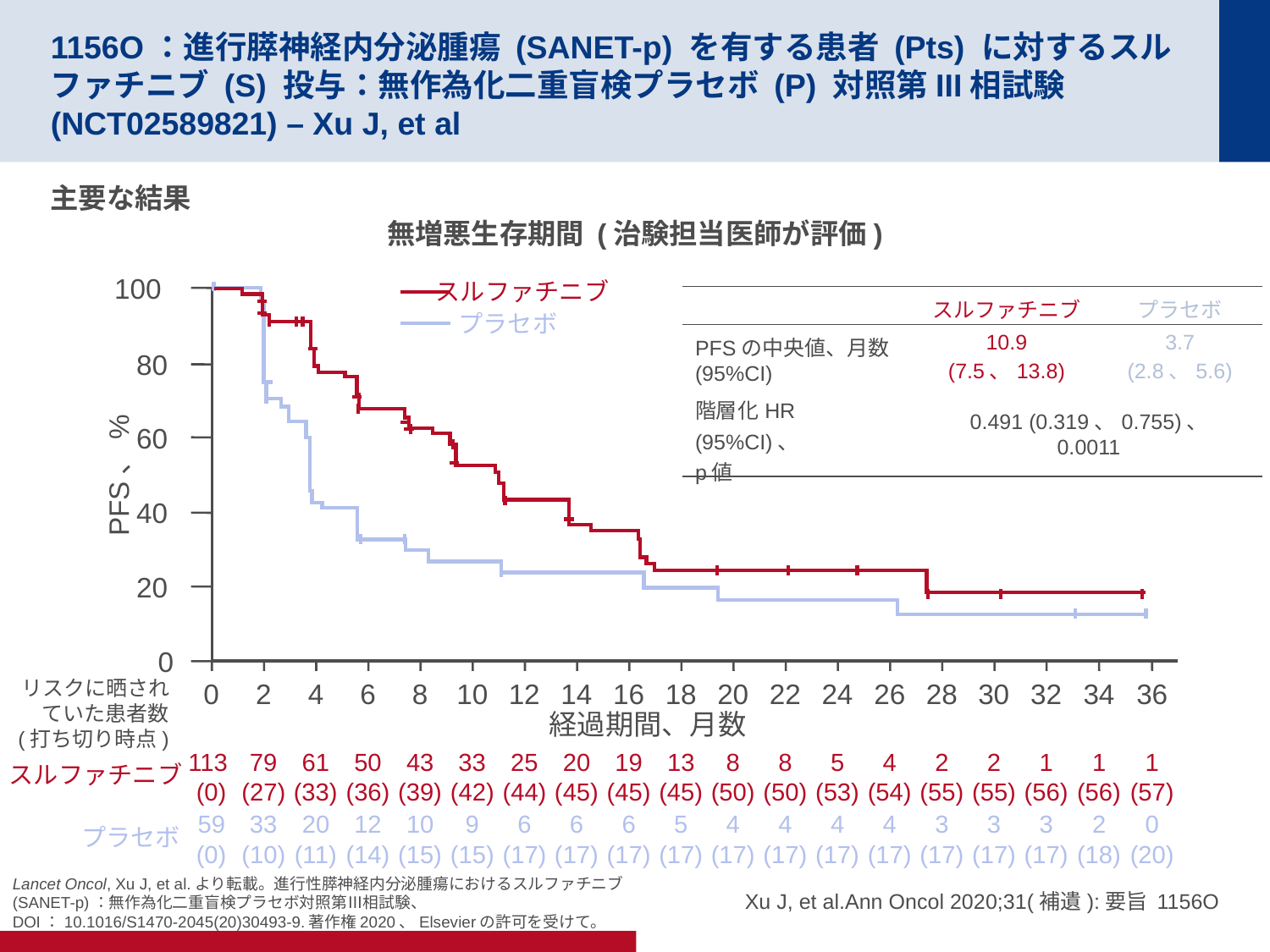

# 1156O：進行膵神経内分泌腫瘍 (SANET-p) を有する患者 (Pts) に対するスルファチニブ (S) 投与：無作為化二重盲検プラセボ (P) 対照第III相試験 (NCT02589821) – Xu J, et al
主要な結果
無増悪生存期間 (治験担当医師が評価)
100

80

60

PFS、%
40

20

0

スルファチニブ

プラセボ
リスクに晒されていた患者数
(打ち切り時点)

|  | スルファチニブ | プラセボ |
| --- | --- | --- |
| PFSの中央値、月数 (95%CI) | 10.9 (7.5、13.8) | 3.7 (2.8、5.6) |
| 階層化HR (95%CI)、 p値 | 0.491 (0.319、0.755)、 0.0011 |  |

0
2
4
6
8
10
12
14
16
18
20
22
24
26
28
30
32
34
36
経過期間、月数
113
(0)
79
(27)
61
(33)
50
(36)
43
(39)
33
(42)
25
(44)
20
(45)
19
(45)
13
(45)
8
(50)
8
(50)
5
(53)
4
(54)
2
(55)
2
(55)
1
(56)
1
(56)
1
(57)
スルファチニブ
59
(0)
33
(10)
20
(11)
12
(14)
10
(15)
9
(15)
6
(17)
6
(17)
6
(17)
5
(17)
4
(17)
4
(17)
4
(17)
4
(17)
3
(17)
3
(17)
3
(17)
2
(18)
0
(20)
プラセボ
Xu J, et al.Ann Oncol 2020;31(補遺):要旨 1156O
Lancet Oncol, Xu J, et al.より転載。進行性膵神経内分泌腫瘍におけるスルファチニブ (SANET-p)：無作為化二重盲検プラセボ対照第Ⅲ相試験、
DOI：10.1016/S1470-2045(20)30493-9.著作権2020、Elsevierの許可を受けて。